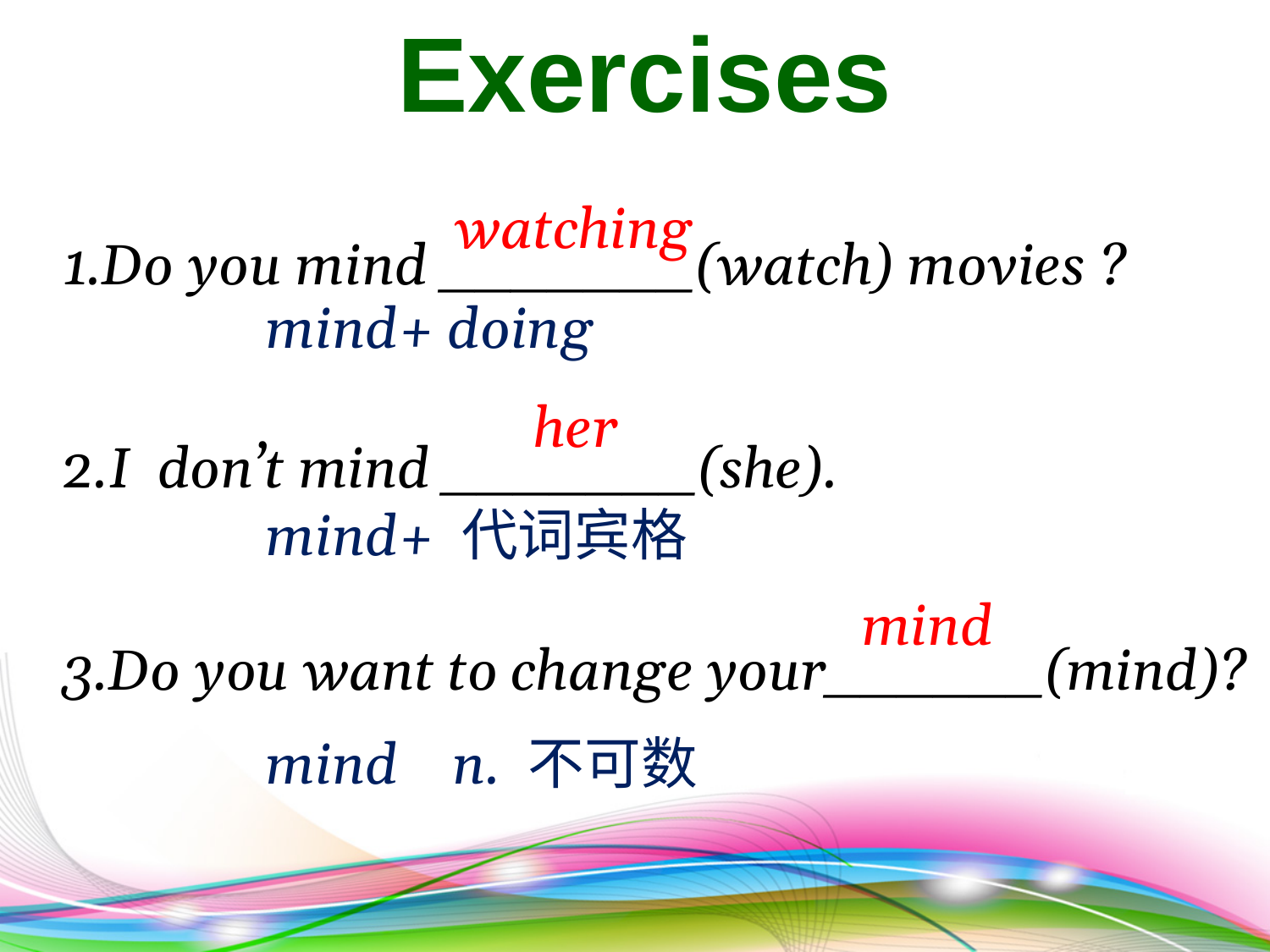

Exercises
1.Do you mind _______(watch) movies ?
2.I  don’t mind _______(she).
3.Do you want to change your______(mind)?

 watching
 mind+ doing
 her
 mind+ 代词宾格
 mind
 mind    n. 不可数